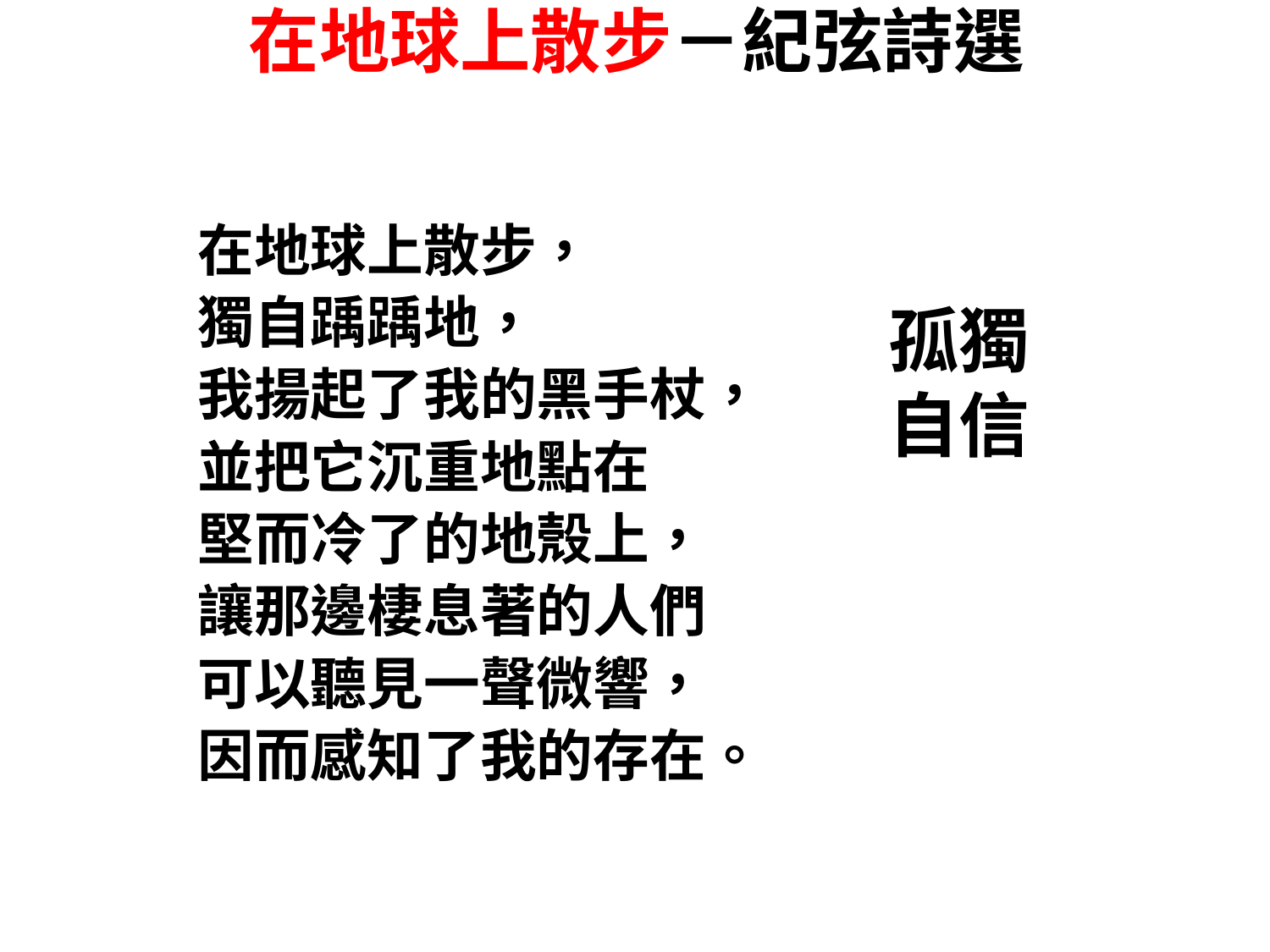

# 在地球上散步－紀弦詩選
在地球上散步，
獨自踽踽地，
我揚起了我的黑手杖，
並把它沉重地點在
堅而冷了的地殼上，
讓那邊棲息著的人們
可以聽見一聲微響，
因而感知了我的存在。
孤獨
自信